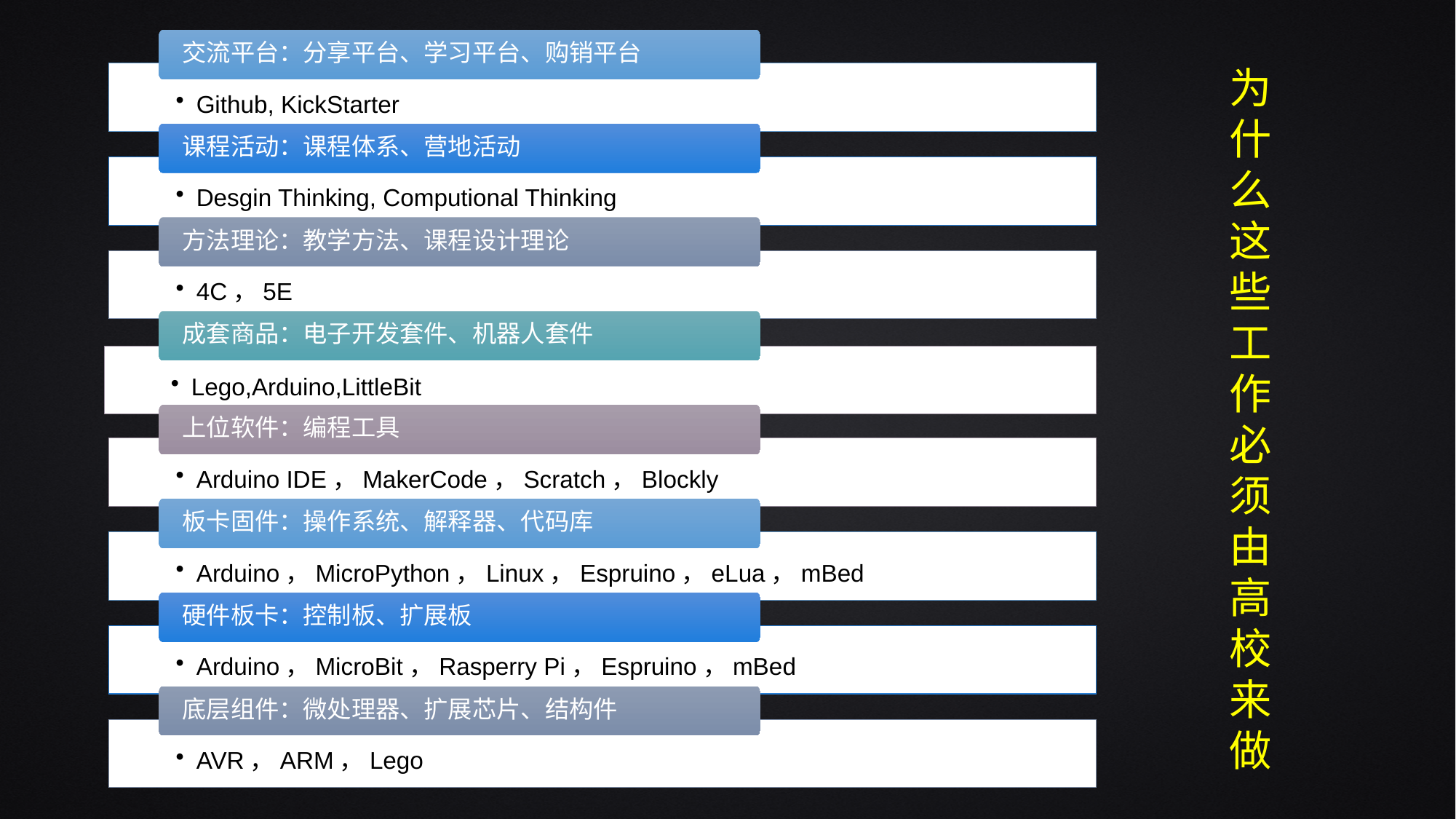

交流平台：分享平台、学习平台、购销平台
Github, KickStarter
课程活动：课程体系、营地活动
Desgin Thinking, Computional Thinking
方法理论：教学方法、课程设计理论
4C，5E
成套商品：电子开发套件、机器人套件
上位软件：编程工具
Arduino IDE，MakerCode，Scratch，Blockly
板卡固件：操作系统、解释器、代码库
Arduino，MicroPython，Linux，Espruino，eLua，mBed
硬件板卡：控制板、扩展板
Arduino，MicroBit，Rasperry Pi，Espruino，mBed
底层组件：微处理器、扩展芯片、结构件
AVR，ARM，Lego
为什么这些工作必须由高校来做
Lego,Arduino,LittleBit